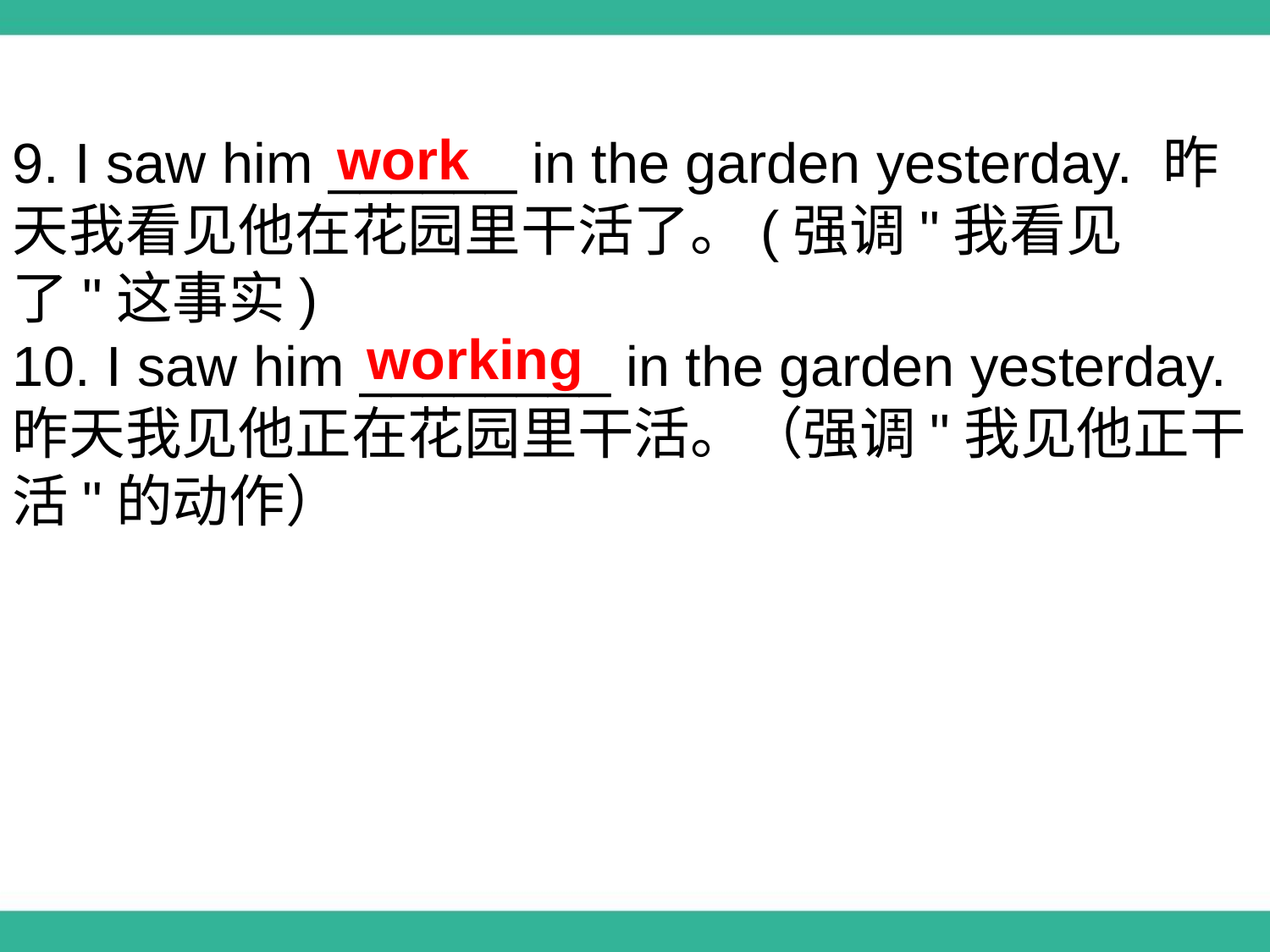

work
9. I saw him ______ in the garden yesterday. 昨天我看见他在花园里干活了。(强调"我看见了"这事实)
10. I saw him ________ in the garden yesterday. 昨天我见他正在花园里干活。（强调"我见他正干活"的动作）
working